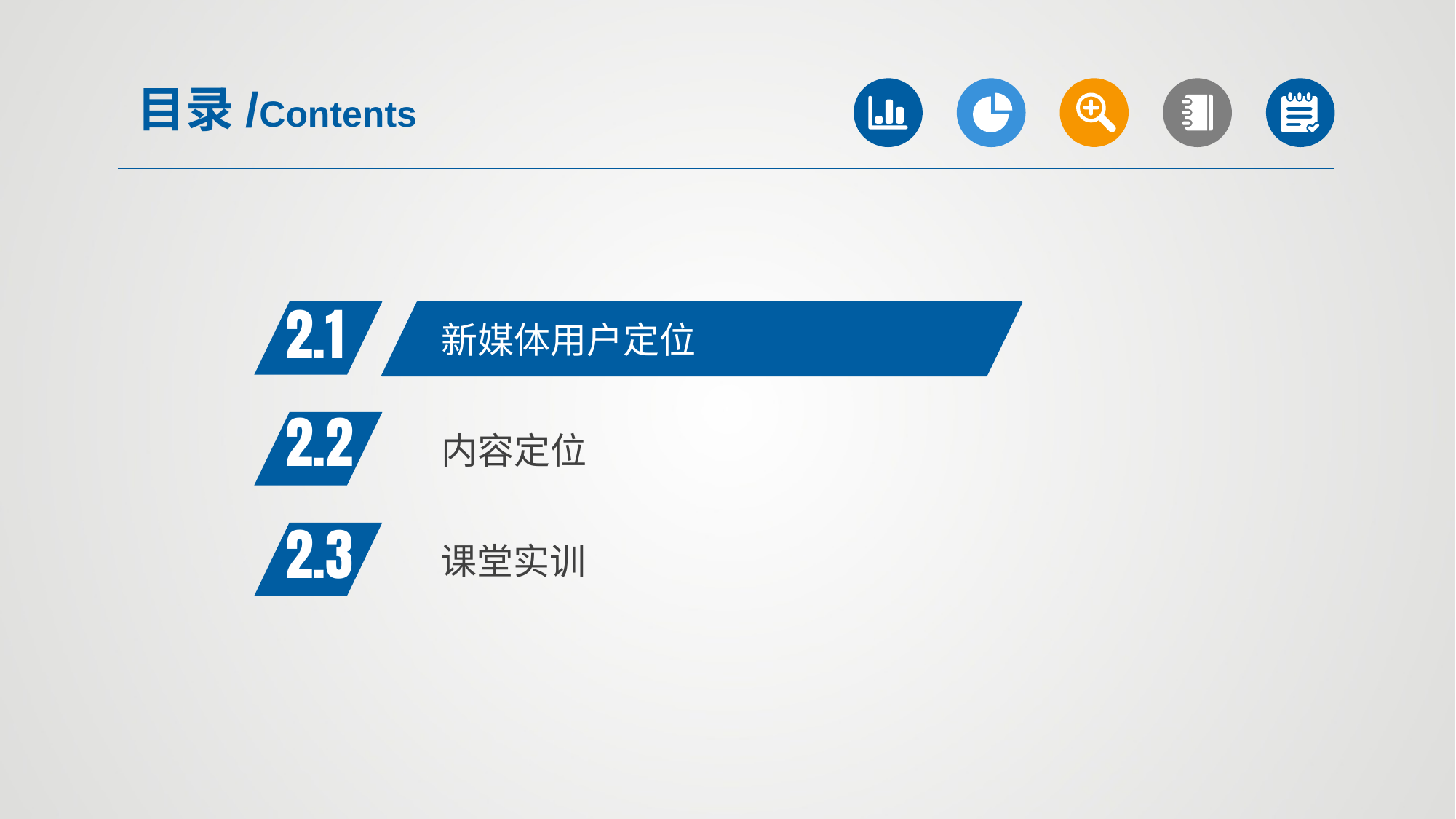

目录/Contents

2.1

新媒体用户定位
2.2

内容定位
2.3

课堂实训